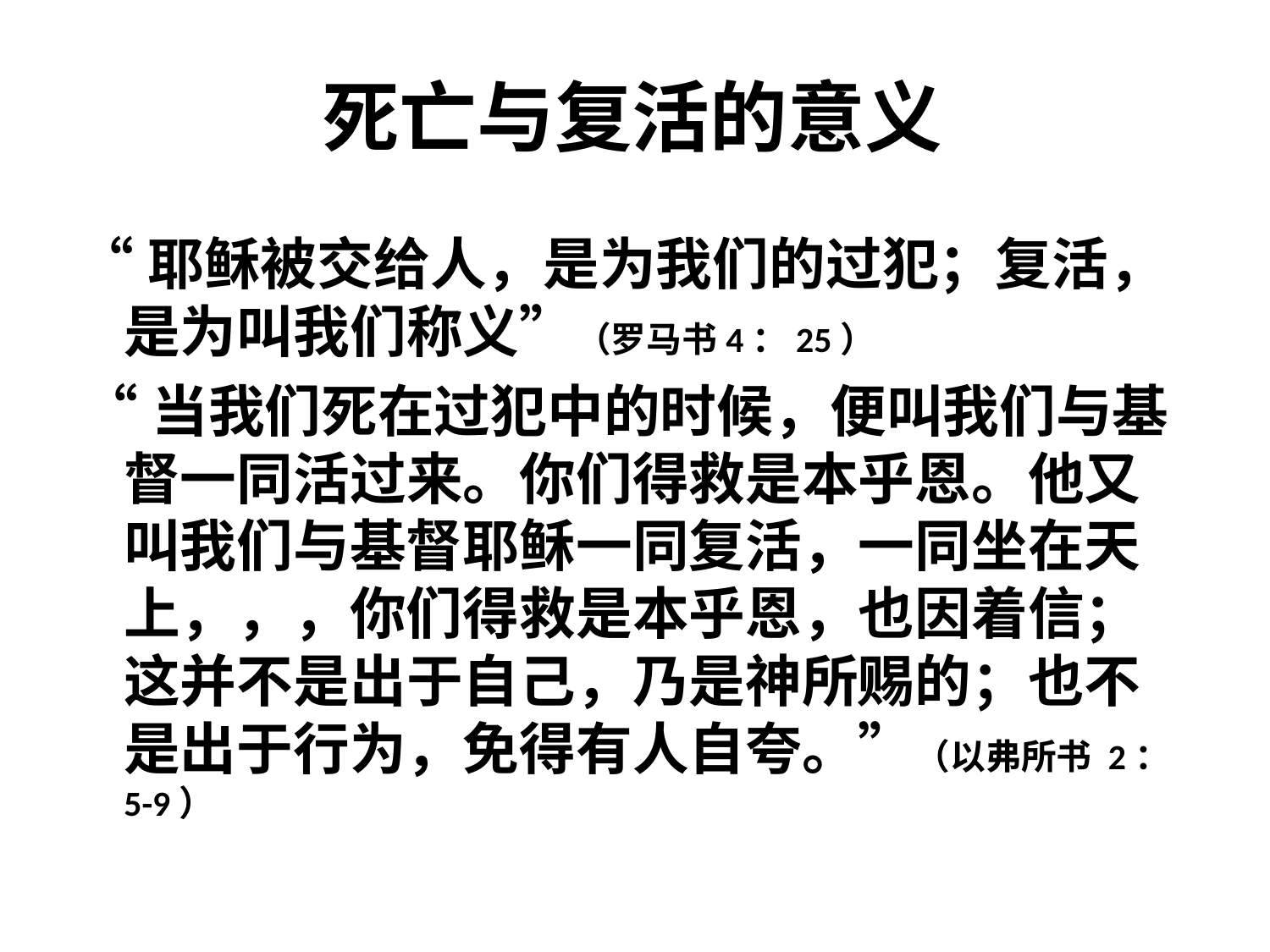

# 死亡与复活的意义
“耶稣被交给人，是为我们的过犯；复活，是为叫我们称义”（罗马书4：25）
“当我们死在过犯中的时候，便叫我们与基督一同活过来。你们得救是本乎恩。他又叫我们与基督耶稣一同复活，一同坐在天上，，，你们得救是本乎恩，也因着信；这并不是出于自己，乃是神所赐的；也不是出于行为，免得有人自夸。”（以弗所书 2：5-9）